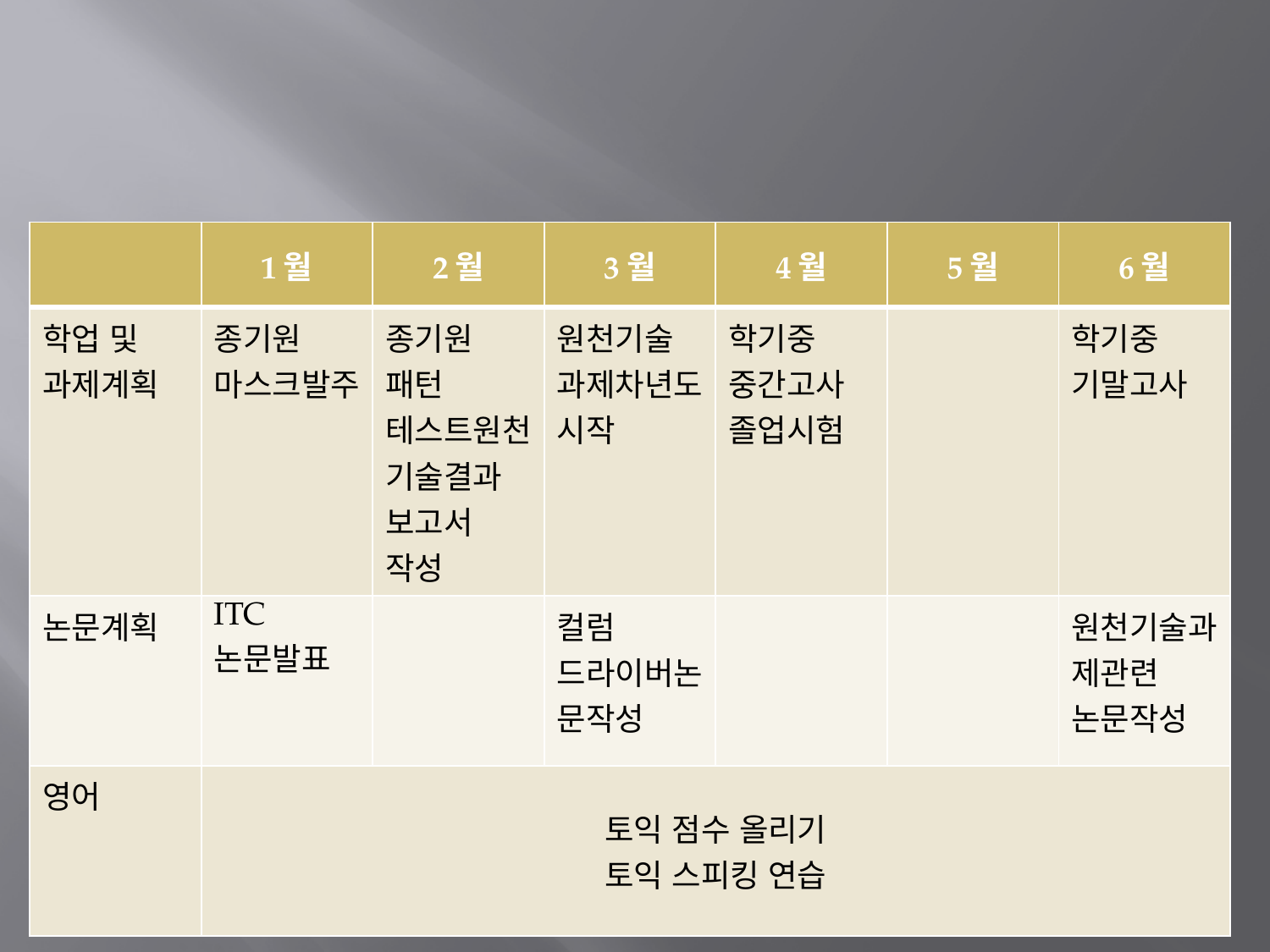

#
|  | 1월 | 2월 | 3월 | 4월 | 5월 | 6월 |
| --- | --- | --- | --- | --- | --- | --- |
| 학업 및 과제계획 | 종기원 마스크발주 | 종기원 패턴 테스트원천 기술결과 보고서 작성 | 원천기술 과제차년도시작 | 학기중 중간고사 졸업시험 |  | 학기중 기말고사 |
| 논문계획 | ITC 논문발표 |  | 컬럼 드라이버논문작성 |  |  | 원천기술과제관련 논문작성 |
| 영어 | 토익 점수 올리기 토익 스피킹 연습 |  |  |  |  |  |